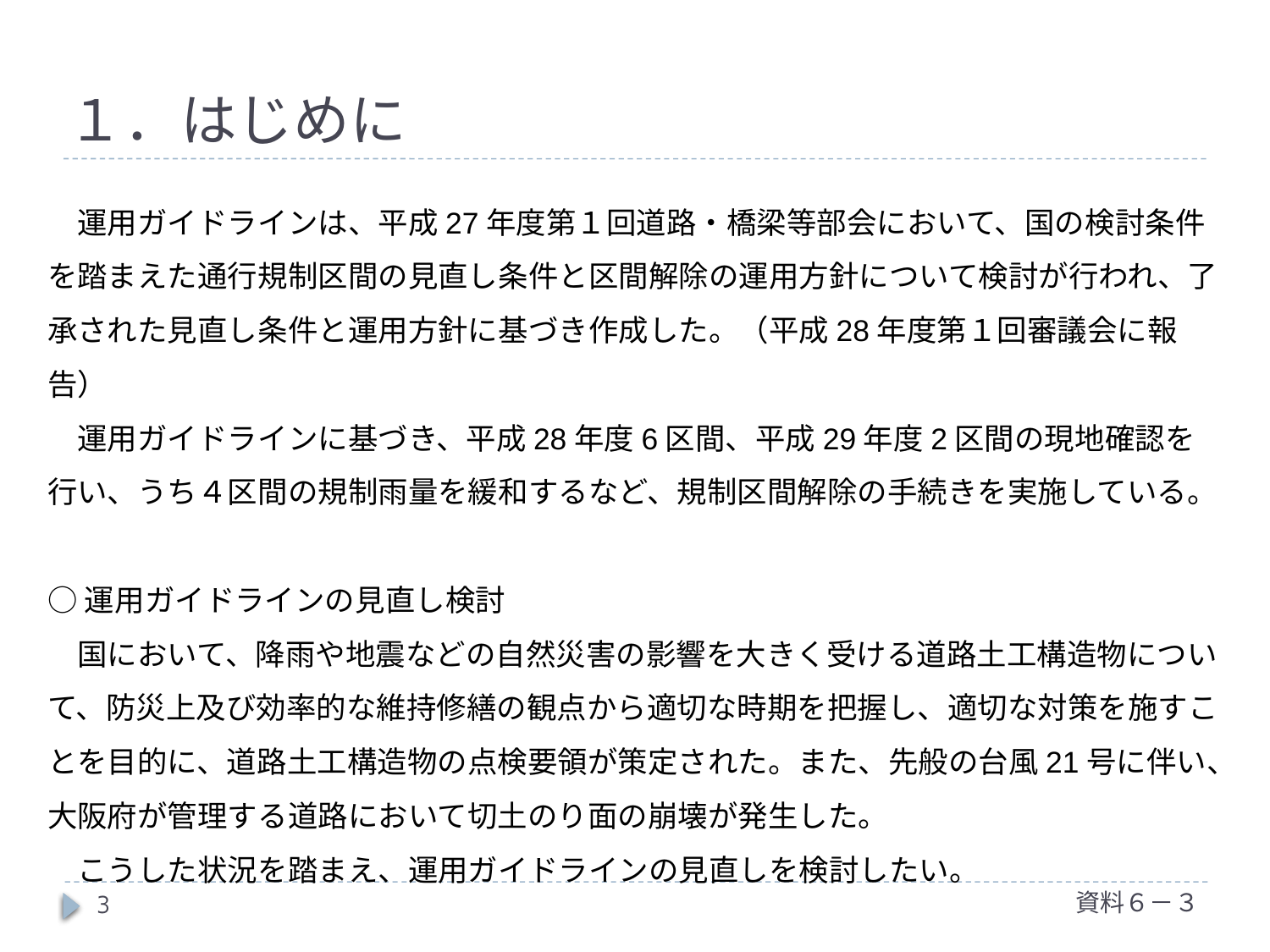

# １．はじめに
　運用ガイドラインは、平成27年度第１回道路・橋梁等部会において、国の検討条件を踏まえた通行規制区間の見直し条件と区間解除の運用方針について検討が行われ、了承された見直し条件と運用方針に基づき作成した。（平成28年度第１回審議会に報告）
　運用ガイドラインに基づき、平成28年度6区間、平成29年度2区間の現地確認を行い、うち４区間の規制雨量を緩和するなど、規制区間解除の手続きを実施している。

○運用ガイドラインの見直し検討
　国において、降雨や地震などの自然災害の影響を大きく受ける道路土工構造物について、防災上及び効率的な維持修繕の観点から適切な時期を把握し、適切な対策を施すことを目的に、道路土工構造物の点検要領が策定された。また、先般の台風21号に伴い、大阪府が管理する道路において切土のり面の崩壊が発生した。
　こうした状況を踏まえ、運用ガイドラインの見直しを検討したい。
資料６－３
3